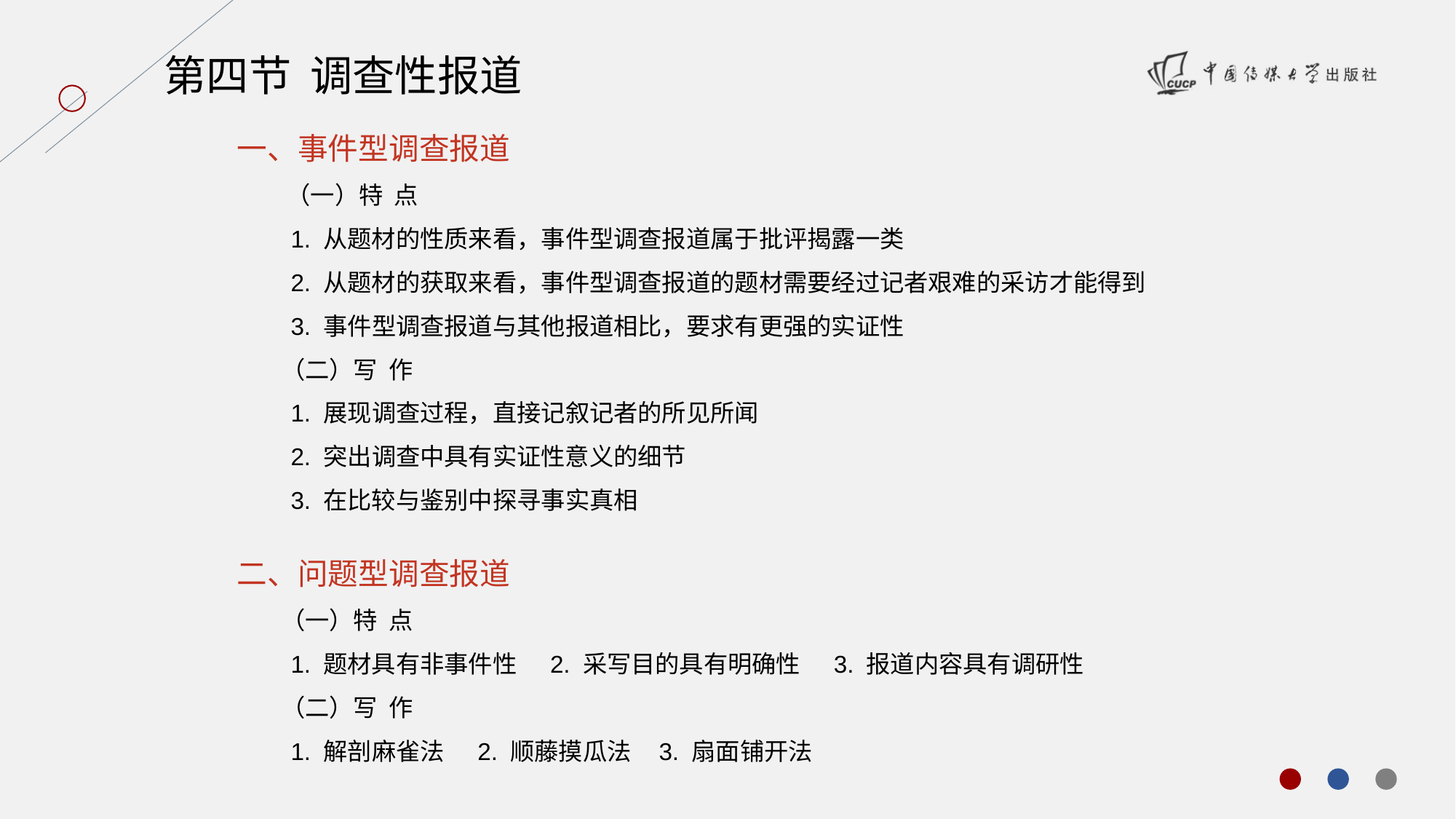

第四节  调查性报道

一、事件型调查报道
        （一）特  点
        1. 从题材的性质来看，事件型调查报道属于批评揭露一类
        2. 从题材的获取来看，事件型调查报道的题材需要经过记者艰难的采访才能得到
        3. 事件型调查报道与其他报道相比，要求有更强的实证性
       （二）写  作
        1. 展现调查过程，直接记叙记者的所见所闻
        2. 突出调查中具有实证性意义的细节
        3. 在比较与鉴别中探寻事实真相

二、问题型调查报道
       （一）特  点
        1. 题材具有非事件性     2. 采写目的具有明确性     3. 报道内容具有调研性
       （二）写  作
        1. 解剖麻雀法     2. 顺藤摸瓜法    3. 扇面铺开法